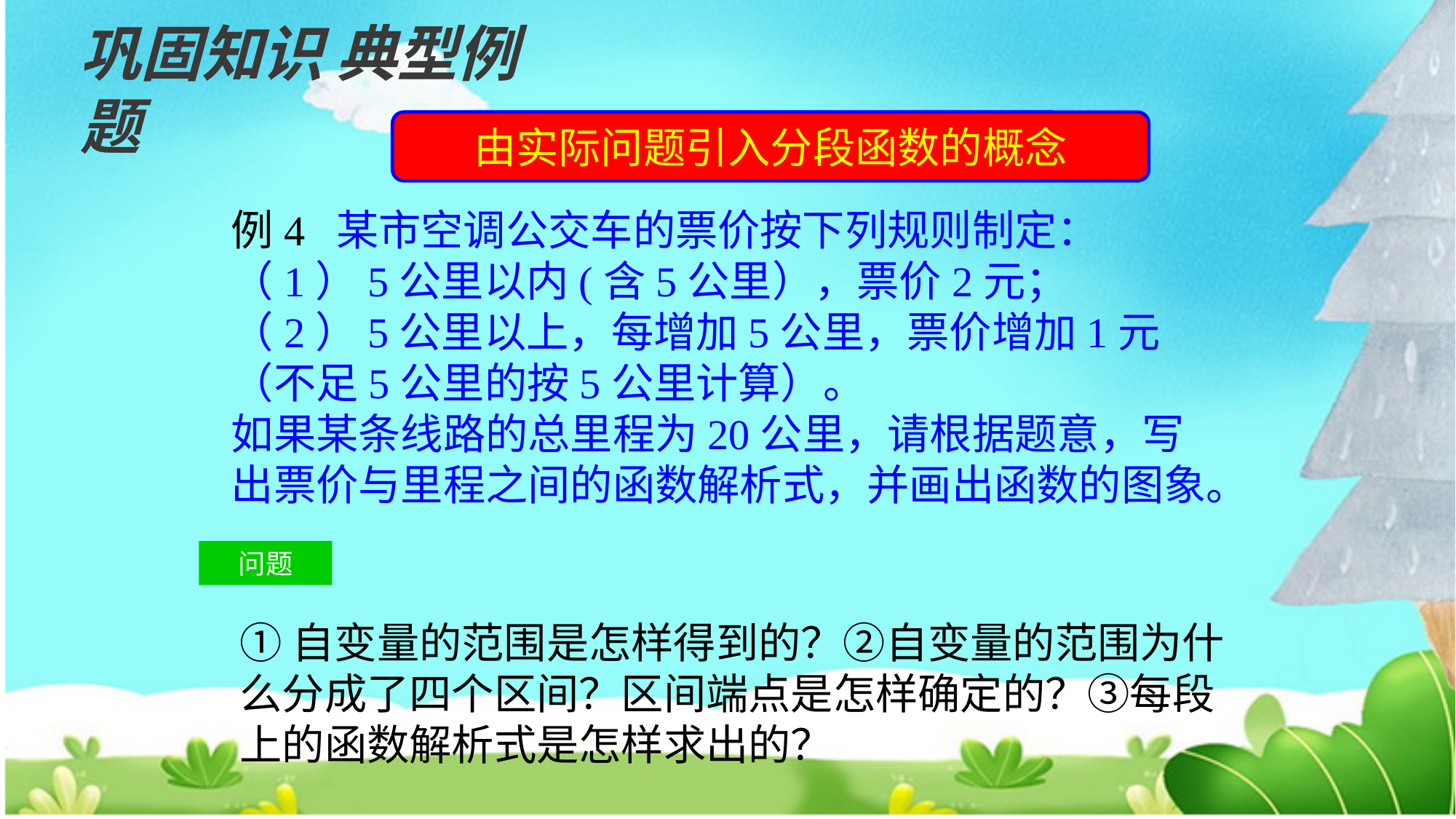

巩固知识 典型例题
由实际问题引入分段函数的概念
例4  某市空调公交车的票价按下列规则制定：
（1）5公里以内(含5公里），票价2元；
（2）5公里以上，每增加5公里，票价增加1元（不足5公里的按5公里计算）。
如果某条线路的总里程为20公里，请根据题意，写出票价与里程之间的函数解析式，并画出函数的图象。
问题
①自变量的范围是怎样得到的？②自变量的范围为什么分成了四个区间？区间端点是怎样确定的？③每段上的函数解析式是怎样求出的？